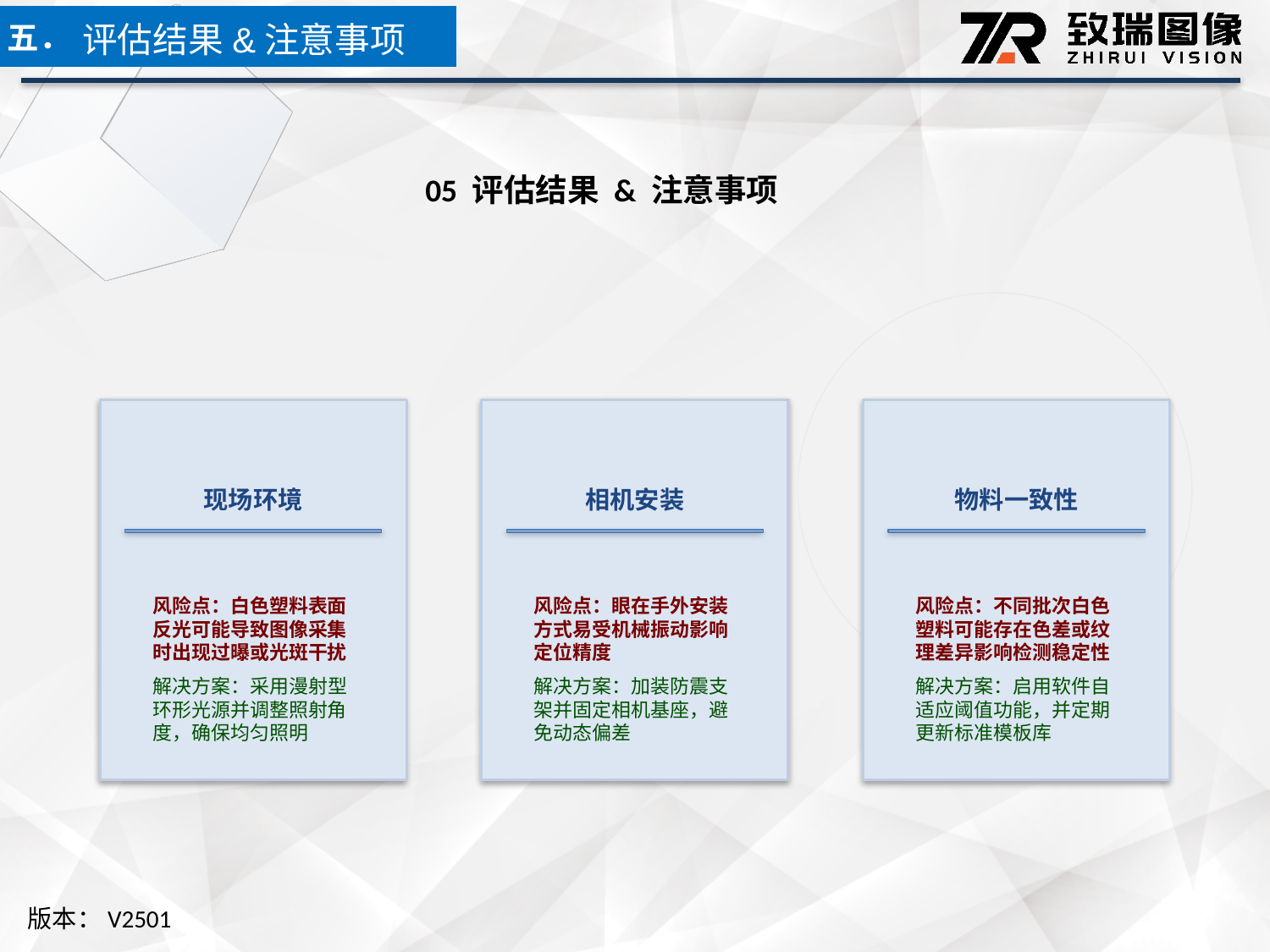

五．
评估结果&注意事项

05 评估结果 & 注意事项

现场环境

相机安装

物料一致性

风险点：白色塑料表面反光可能导致图像采集时出现过曝或光斑干扰
解决方案：采用漫射型环形光源并调整照射角度，确保均匀照明

风险点：眼在手外安装方式易受机械振动影响定位精度
解决方案：加装防震支架并固定相机基座，避免动态偏差

风险点：不同批次白色塑料可能存在色差或纹理差异影响检测稳定性
解决方案：启用软件自适应阈值功能，并定期更新标准模板库